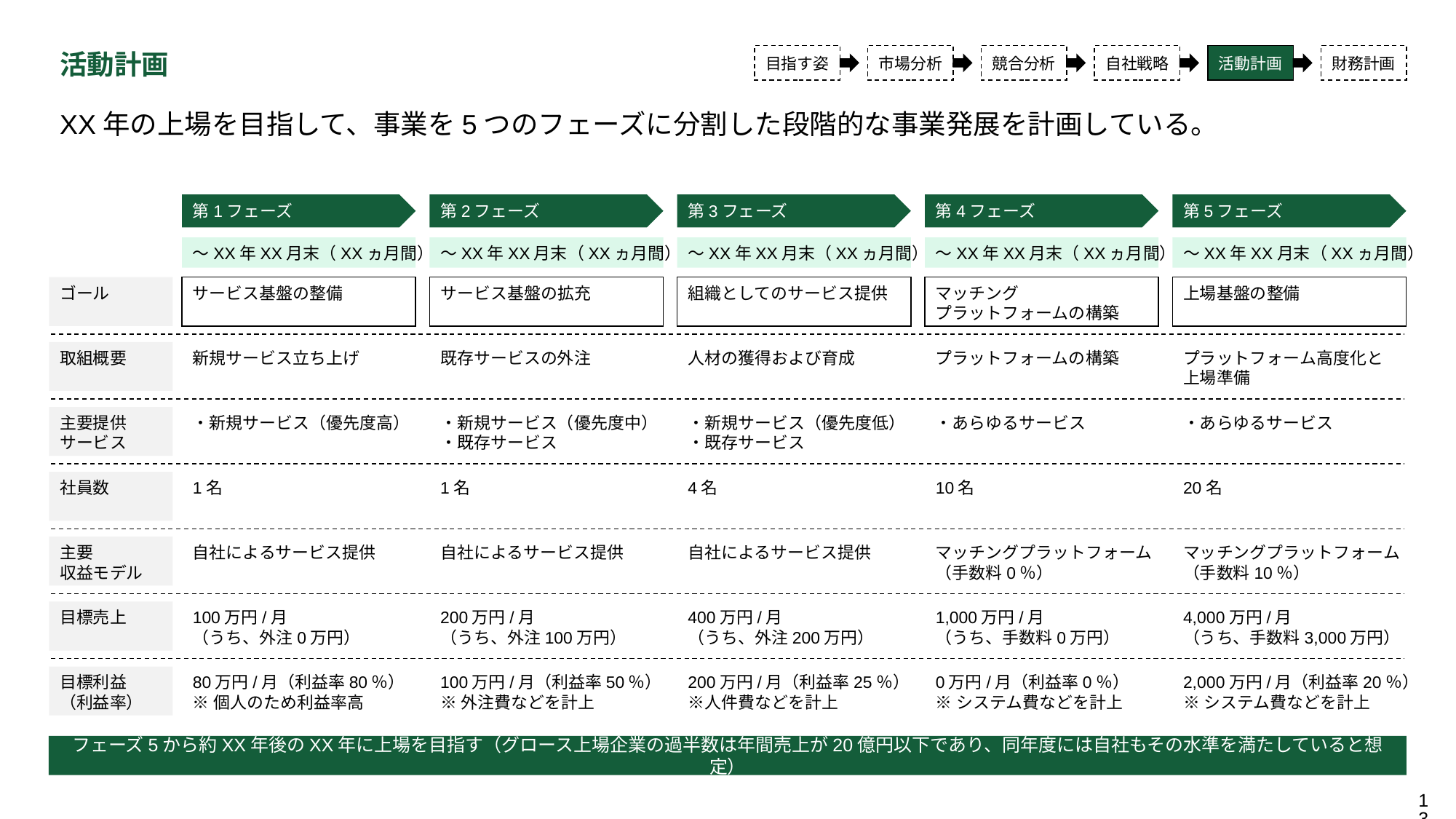

活動計画
目指す姿

市場分析

競合分析

自社戦略

活動計画

財務計画
XX年の上場を目指して、事業を5つのフェーズに分割した段階的な事業発展を計画している。
第1フェーズ
第2フェーズ
第3フェーズ
第4フェーズ
第5フェーズ
～XX年XX月末（XXヵ月間）
～XX年XX月末（XXヵ月間）
～XX年XX月末（XXヵ月間）
～XX年XX月末（XXヵ月間）
～XX年XX月末（XXヵ月間）
ゴール
サービス基盤の整備
サービス基盤の拡充
組織としてのサービス提供
マッチング
プラットフォームの構築
上場基盤の整備
取組概要
新規サービス立ち上げ
既存サービスの外注
人材の獲得および育成
プラットフォームの構築
プラットフォーム高度化と
上場準備
主要提供
サービス
・新規サービス（優先度高）

・新規サービス（優先度中）
・既存サービス
・新規サービス（優先度低）
・既存サービス
・あらゆるサービス
・あらゆるサービス
1名
1名
4名
10名
20名
社員数
自社によるサービス提供
自社によるサービス提供
自社によるサービス提供
マッチングプラットフォーム
（手数料0％）
マッチングプラットフォーム
（手数料10％）
主要
収益モデル
100万円/月
（うち、外注0万円）
200万円/月
（うち、外注100万円）
400万円/月
（うち、外注200万円）
1,000万円/月
（うち、手数料0万円）
4,000万円/月
（うち、手数料3,000万円）
目標売上
80万円/月（利益率80％）
※個人のため利益率高
100万円/月（利益率50％）
※外注費などを計上
200万円/月（利益率25％）
※人件費などを計上
0万円/月（利益率0％）
※システム費などを計上
2,000万円/月（利益率20％）
※システム費などを計上
目標利益
（利益率）
フェーズ5から約XX年後のXX年に上場を目指す（グロース上場企業の過半数は年間売上が20億円以下であり、同年度には自社もその水準を満たしていると想定）
13